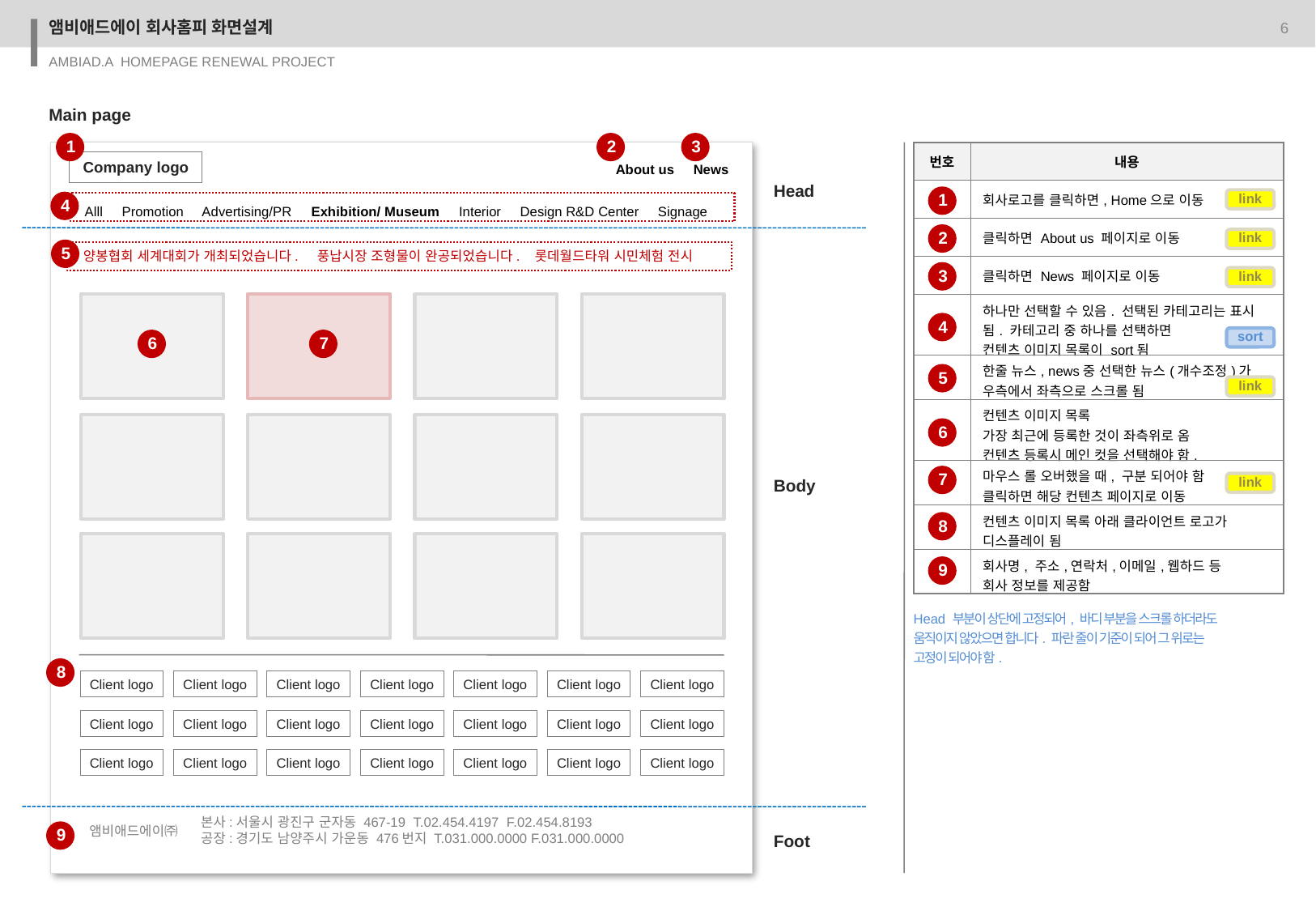

앰비애드에이 회사홈피 화면설계
Main page

1

2

3

| 번호 | 내용 |
| --- | --- |
|  | 회사로고를 클릭하면, Home으로 이동 |
|  | 클릭하면 About us 페이지로 이동 |
|  | 클릭하면 News 페이지로 이동 |
|  | 하나만 선택할 수 있음. 선택된 카테고리는 표시됨. 카테고리 중 하나를 선택하면 컨텐츠 이미지 목록이 sort됨 |
|  | 한줄 뉴스, news중 선택한 뉴스(개수조정)가 우측에서 좌측으로 스크롤 됨 |
|  | 컨텐츠 이미지 목록 가장 최근에 등록한 것이 좌측위로 옴 컨텐츠 등록시 메인 컷을 선택해야 함. |
|  | 마우스 롤 오버했을 때, 구분 되어야 함 클릭하면 해당 컨텐츠 페이지로 이동 |
|  | 컨텐츠 이미지 목록 아래 클라이언트 로고가 디스플레이 됨 |
|  | 회사명, 주소,연락처,이메일,웹하드 등 회사 정보를 제공함 |
About us     News
Company logo
Head

1
Alll     Promotion     Advertising/PR     Exhibition/ Museum     Interior     Design R&D Center     Signage

link

4

2

link

5
  양봉협회 세계대회가 개최되었습니다.    풍납시장 조형물이 완공되었습니다.   롯데월드타워 시민체험 전시

3

link

4

sort

6

7

5

link

6

7

link
Body

8

9
Head 부분이 상단에 고정되어, 바디 부분을 스크롤 하더라도
움직이지 않았으면 합니다. 파란 줄이 기준이 되어 그 위로는
고정이 되어야 함.

8
Client logo
Client logo
Client logo
Client logo
Client logo
Client logo
Client logo
Client logo
Client logo
Client logo
Client logo
Client logo
Client logo
Client logo
Client logo
Client logo
Client logo
Client logo
Client logo
Client logo
Client logo
본사:서울시 광진구 군자동 467-19  T.02.454.4197  F.02.454.8193
공장:경기도 남양주시 가운동 476번지 T.031.000.0000 F.031.000.0000
  앰비애드에이㈜

9
Foot